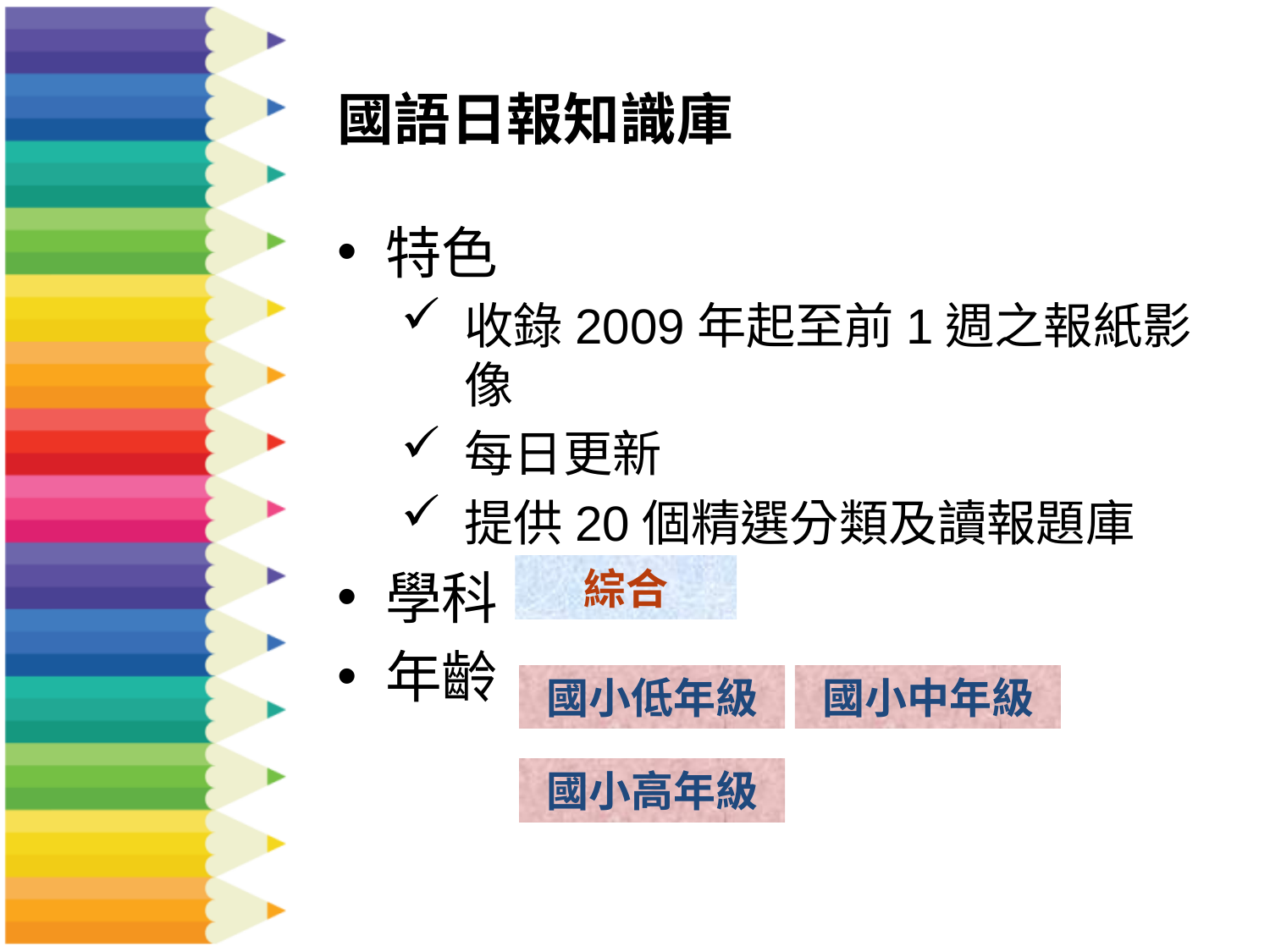

# 國語日報知識庫
特色
收錄2009年起至前1週之報紙影像
每日更新
提供20個精選分類及讀報題庫
學科
年齡

綜合
國小低年級
國小中年級
國小高年級